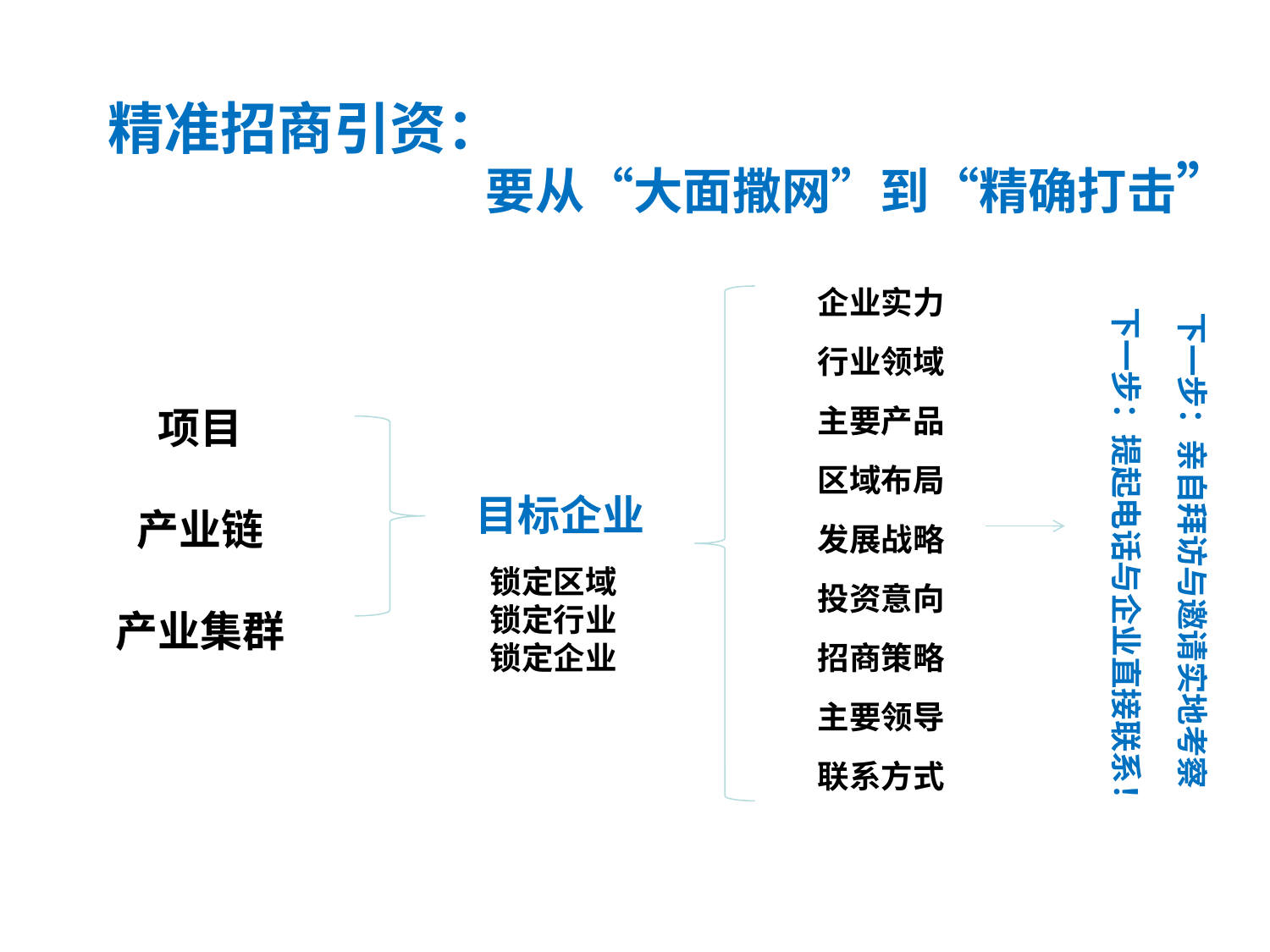

精准招商引资：
要从“大面撒网”到“精确打击”
企业实力
行业领域
主要产品
区域布局
发展战略
投资意向
招商策略
主要领导
联系方式

下一步：提起电话与企业直接联系！
下一步：亲自拜访与邀请实地考察
项目

产业链

产业集群

目标企业
锁定区域
锁定行业
锁定企业